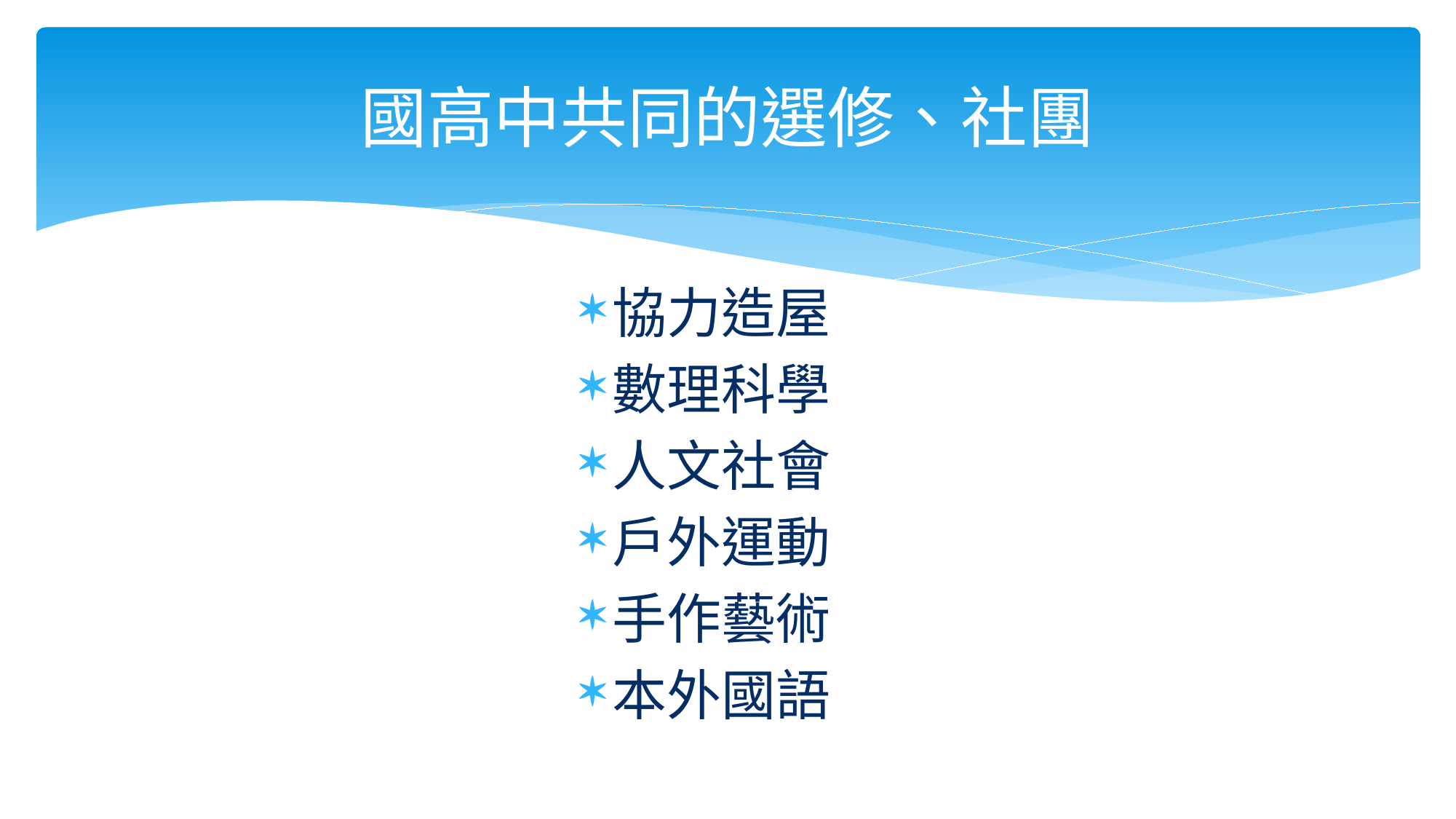

# 國高中共同的選修、社團
協力造屋
數理科學
人文社會
戶外運動
手作藝術
本外國語